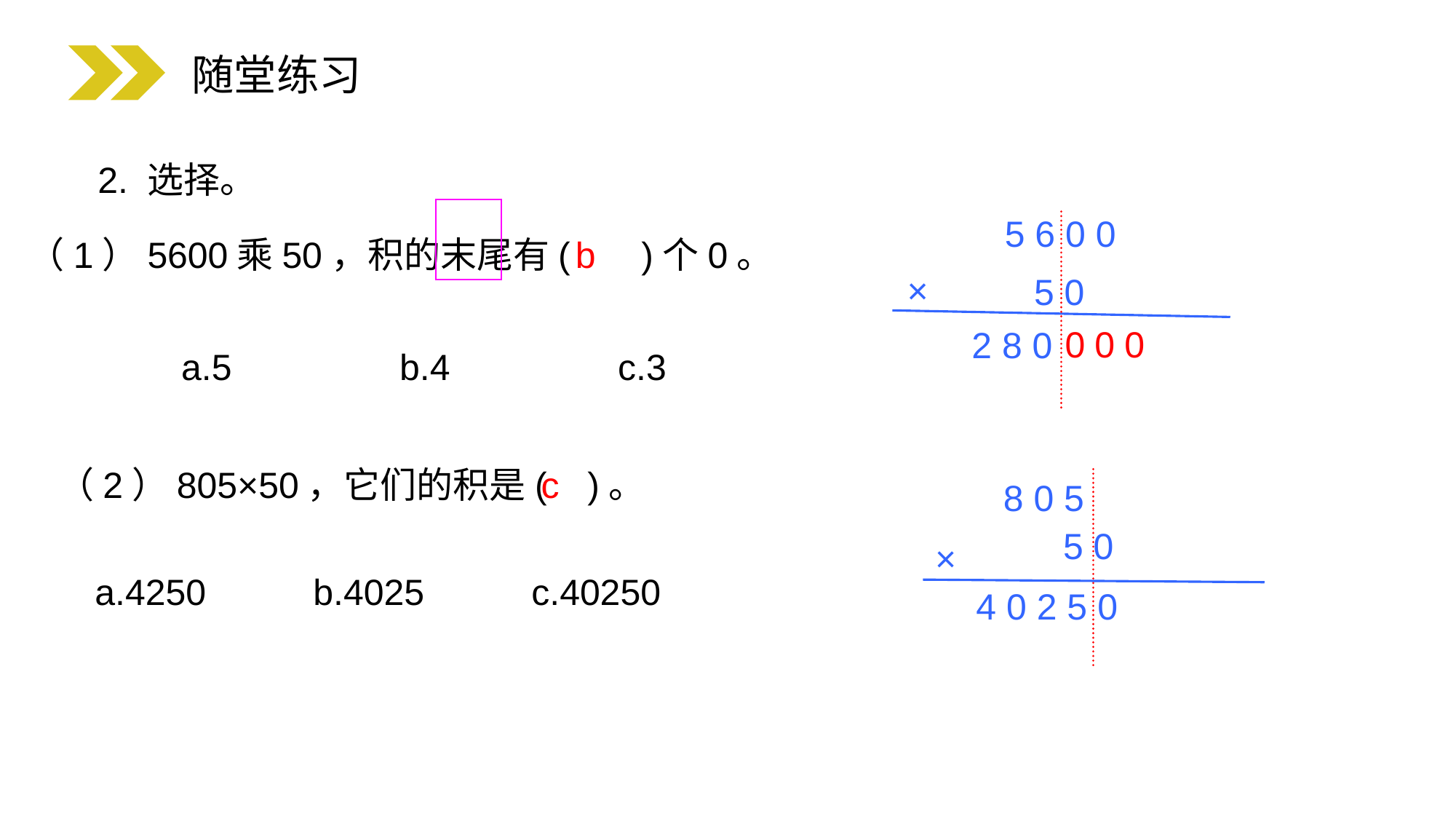

随堂练习
2. 选择。

5 6 0 0
×
5 0

（1）5600乘50，积的末尾有(       )个0。
b
 0
 0
 0
 2 8 0
a.5   		b.4    		c.3
c
（2）805×50，它们的积是(    )。
8 0 5
5 0
×

a.4250        	b.4025       	c.40250
 4 0 2 5 0